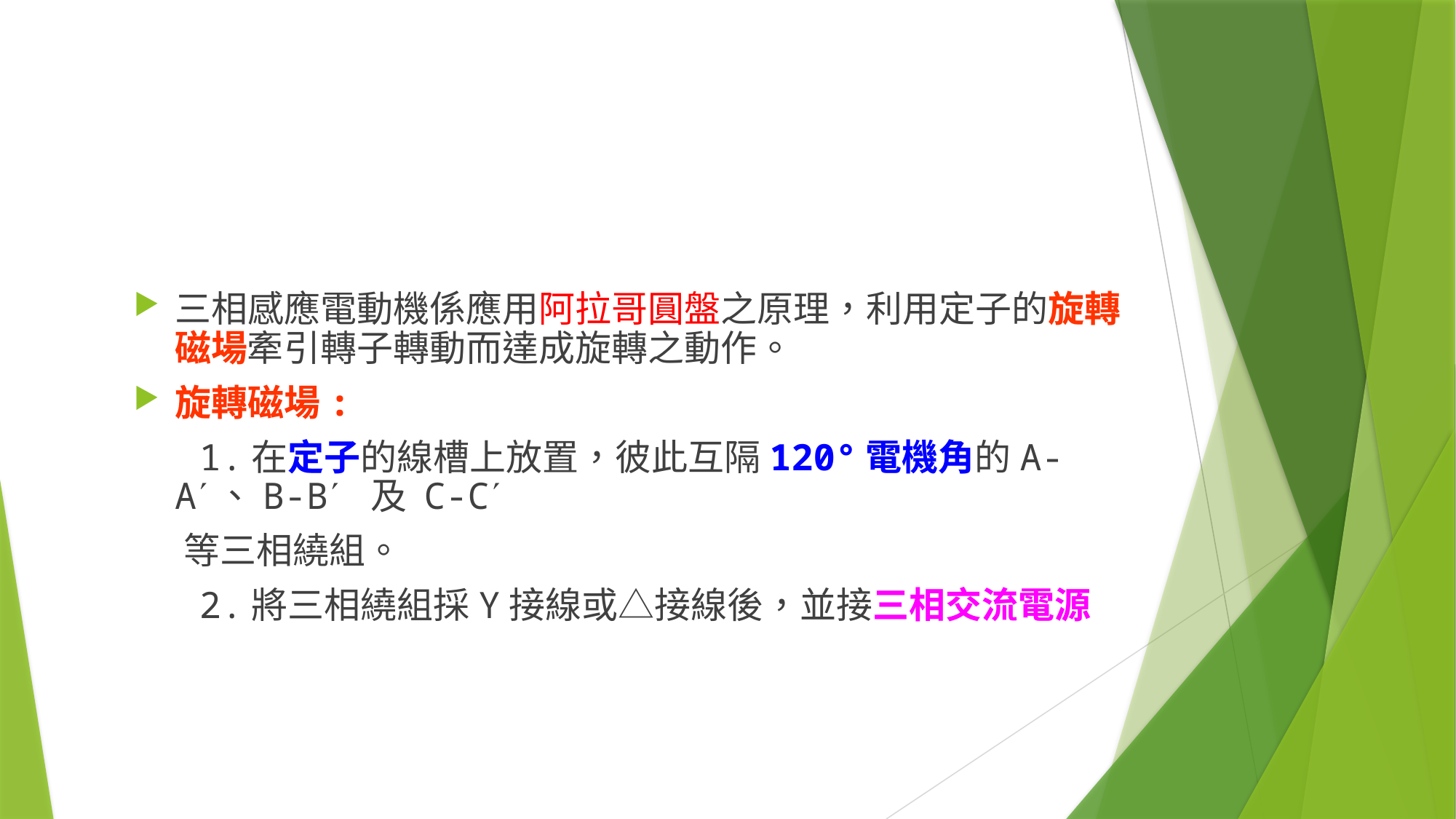

#
三相感應電動機係應用阿拉哥圓盤之原理，利用定子的旋轉磁場牽引轉子轉動而達成旋轉之動作。
旋轉磁場:
   1.在定子的線槽上放置，彼此互隔120°電機角的A-A′、B-B′ 及 C-C′
     等三相繞組。
   2.將三相繞組採Y接線或△接線後，並接三相交流電源